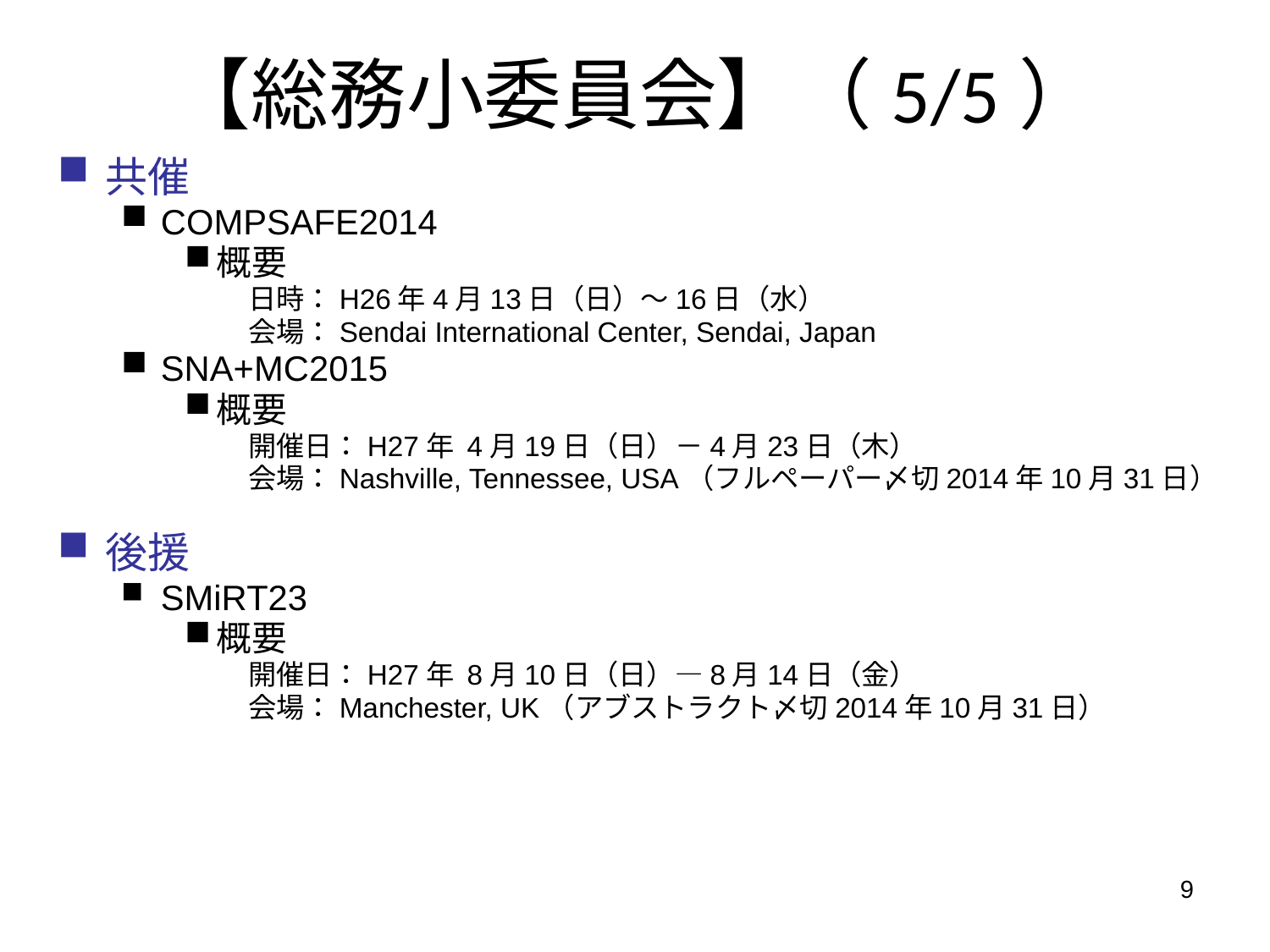

【総務小委員会】（5/5）
共催
COMPSAFE2014
概要
日時：H26年4月13日（日）～16日（水）
会場：Sendai International Center, Sendai, Japan
SNA+MC2015
概要
開催日：H27年 4月19日（日）－4月23日（木）
会場：Nashville, Tennessee, USA（フルペーパー〆切2014年10月31日）

後援
SMiRT23
概要
開催日：H27年 8月10日（日）―8月14日（金）
会場：Manchester, UK（アブストラクト〆切2014年10月31日）
9